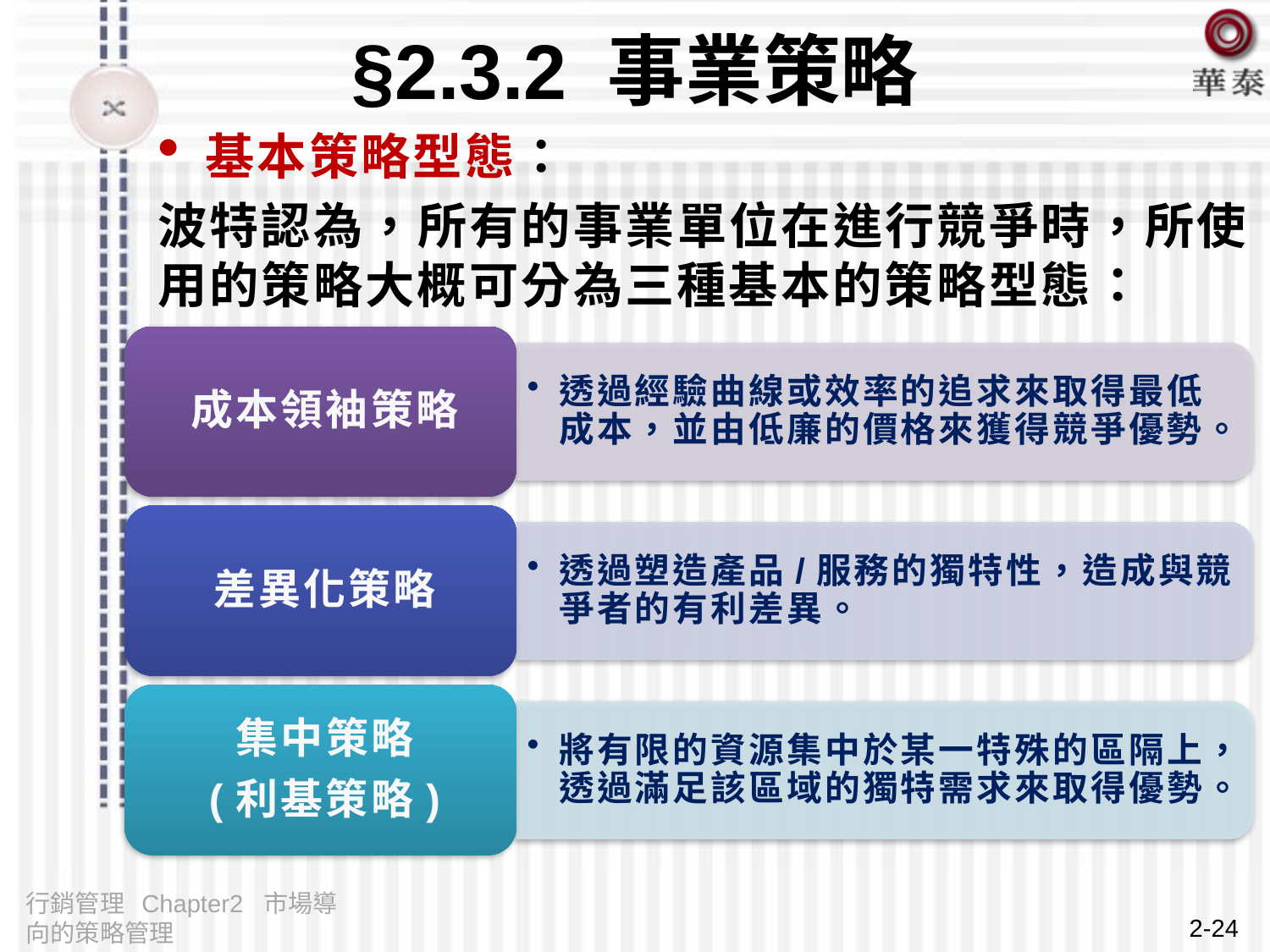

# §2.3.2 事業策略
基本策略型態：
波特認為，所有的事業單位在進行競爭時，所使用的策略大概可分為三種基本的策略型態：
透過經驗曲線或效率的追求來取得最低成本，並由低廉的價格來獲得競爭優勢。
成本領袖策略
透過塑造產品/服務的獨特性，造成與競爭者的有利差異。
差異化策略
將有限的資源集中於某一特殊的區隔上，透過滿足該區域的獨特需求來取得優勢。
集中策略
(利基策略)
行銷管理  Chapter2  市場導向的策略管理
2-24